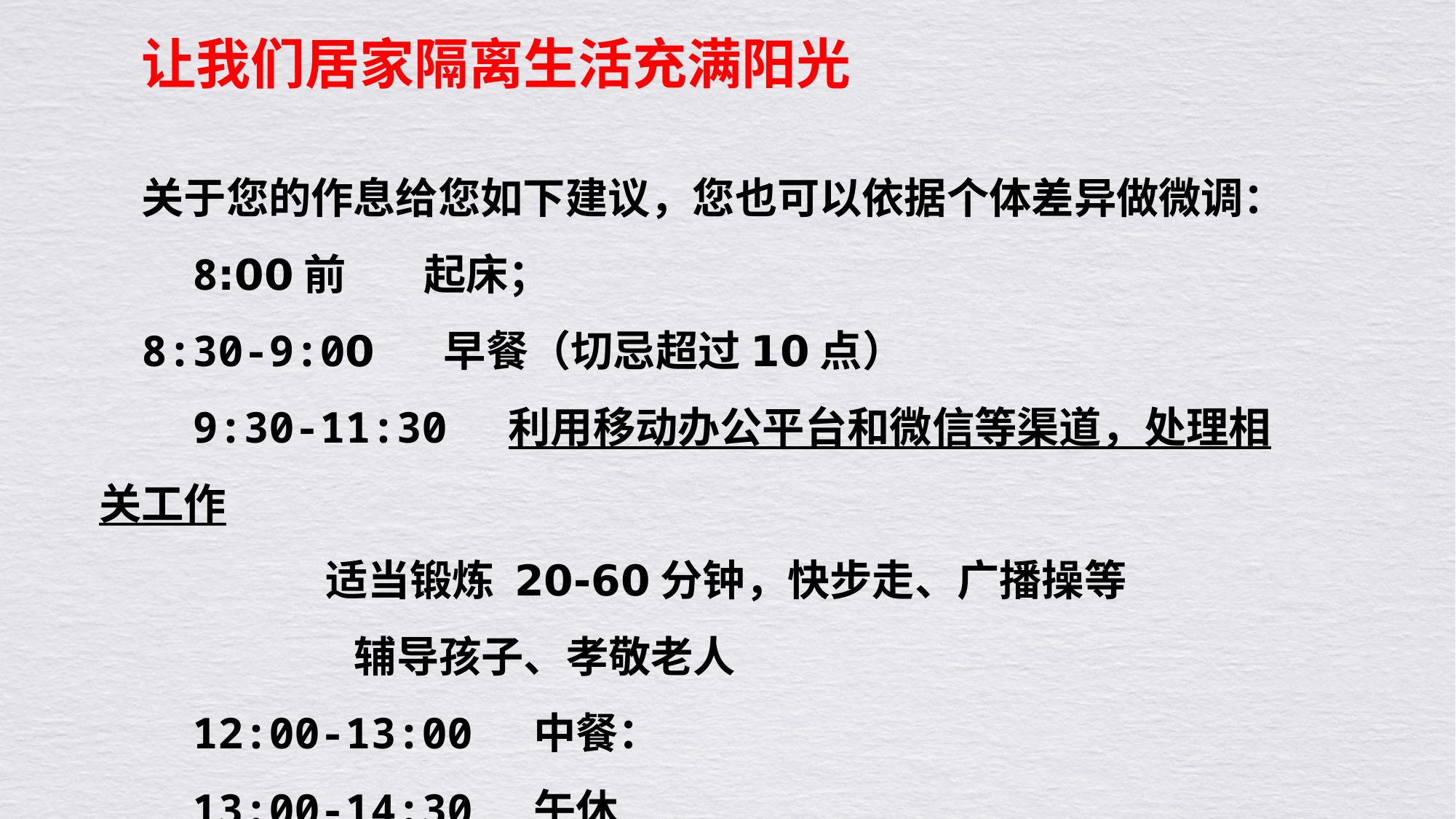

让我们居家隔离生活充满阳光

关于您的作息给您如下建议，您也可以依据个体差异做微调：
  8:00前        起床；
8:30-9:00    早餐（切忌超过10点）
  9:30-11:30  利用移动办公平台和微信等渠道，处理相关工作
                  适当锻炼 20-60分钟，快步走、广播操等                     辅导孩子、孝敬老人
  12:00-13:00  中餐：
  13:00-14:30  午休